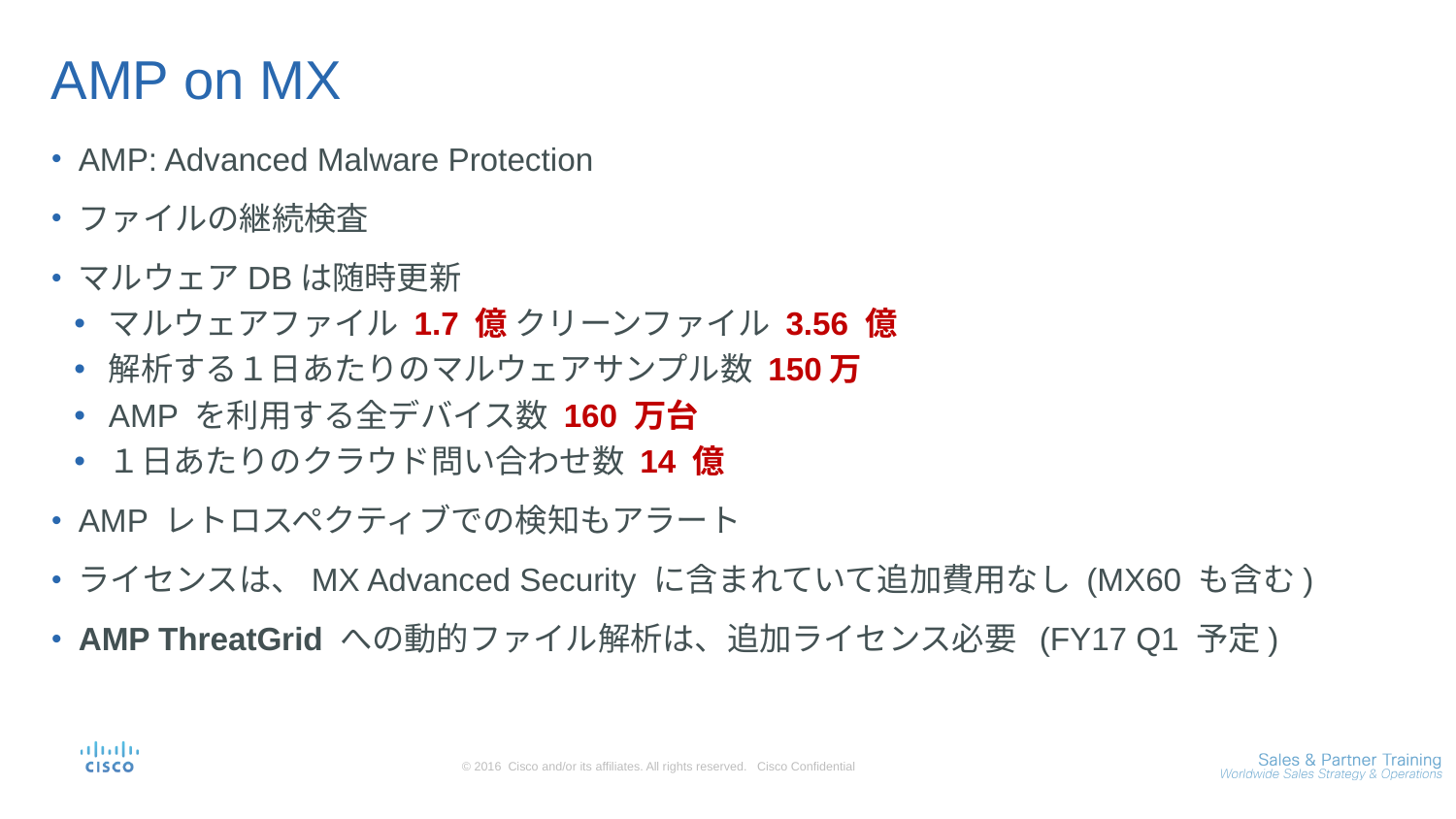

# AMP on MX
AMP: Advanced Malware Protection
ファイルの継続検査
マルウェアDBは随時更新
マルウェアファイル 1.7 億 クリーンファイル 3.56 億
解析する１日あたりのマルウェアサンプル数 150万
AMP を利用する全デバイス数 160 万台
１日あたりのクラウド問い合わせ数 14 億
AMP レトロスペクティブでの検知もアラート
ライセンスは、MX Advanced Security に含まれていて追加費用なし (MX60 も含む)
AMP ThreatGrid への動的ファイル解析は、追加ライセンス必要  (FY17 Q1 予定)